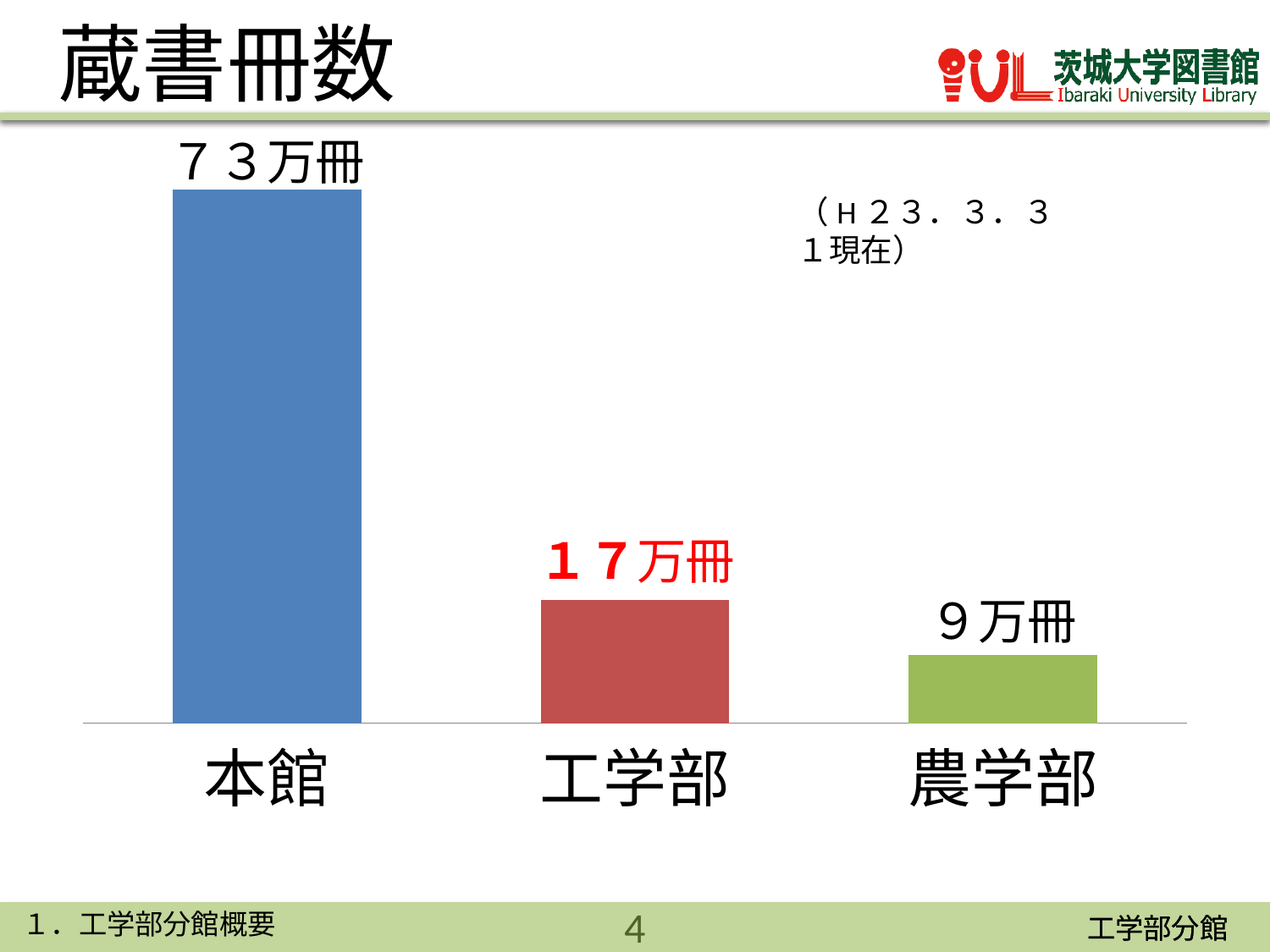

# 蔵書冊数

### Chart

| Category | 蔵書冊数 |
|---|---|
| 本館 | 726791.0 |
| 工学部 | 167457.0 |
| 農学部 | 92611.0 |
（H２３．３．３１現在）
１．工学部分館概要
4